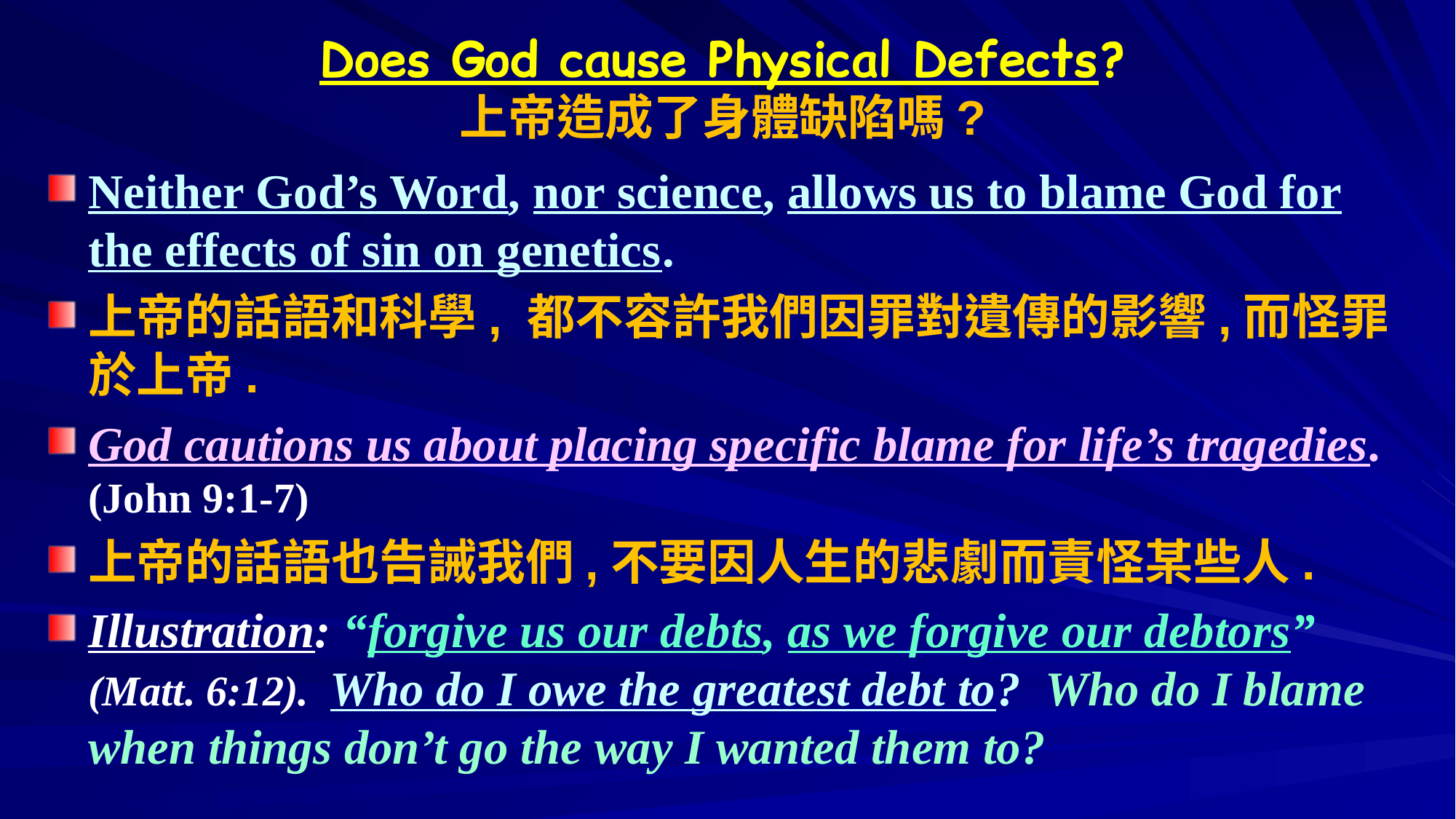

# Does God cause Physical Defects? 上帝造成了身體缺陷嗎?
Neither God’s Word, nor science, allows us to blame God for the effects of sin on genetics.
上帝的話語和科學, 都不容許我們因罪對遺傳的影響,而怪罪於上帝.
God cautions us about placing specific blame for life’s tragedies. (John 9:1-7)
上帝的話語也告誡我們,不要因人生的悲劇而責怪某些人.
Illustration: “forgive us our debts, as we forgive our debtors” (Matt. 6:12).  Who do I owe the greatest debt to?  Who do I blame when things don’t go the way I wanted them to?